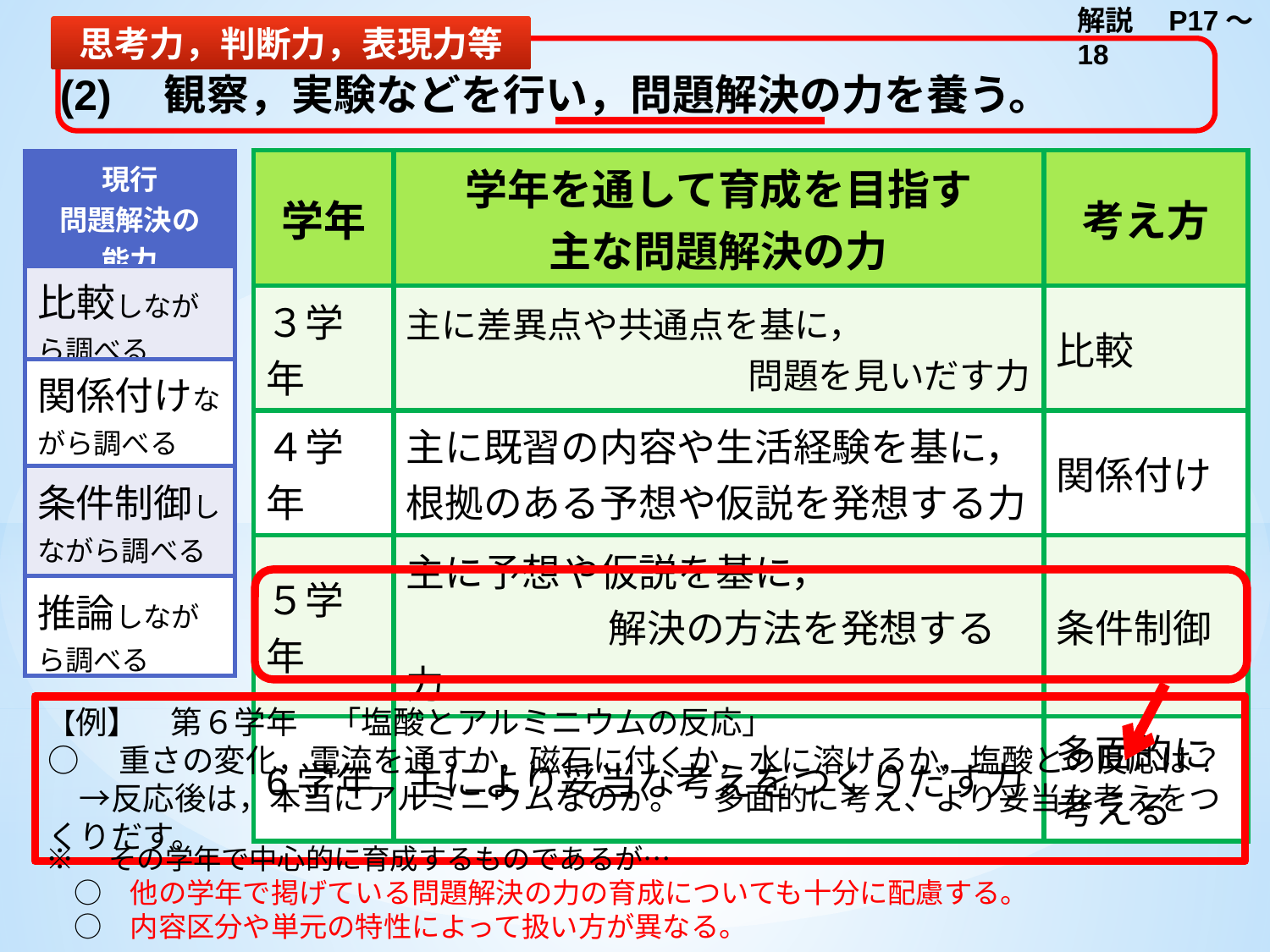

(2)　観察，実験などを行い，問題解決の力を養う。
解説　P17～18
思考力，判断力，表現力等

| 学年 | 学年を通して育成を目指す 主な問題解決の力 | 考え方 |
| --- | --- | --- |
| ３学年 | 主に差異点や共通点を基に， 　　　　　　　　　 問題を見いだす力 | 比較 |
| ４学年 | 主に既習の内容や生活経験を基に， 根拠のある予想や仮説を発想する力 | 関係付け |
| ５学年 | 主に予想や仮説を基に， 　　　　　 解決の方法を発想する力 | 条件制御 |
| 6学年 | 主により妥当な考えをつくりだす力 | 多面的に 考える |
| 現行 問題解決の 能力 |
| --- |
| 比較しながら調べる |
| 関係付けながら調べる |
| 条件制御しながら調べる |
| 推論しながら調べる |

【例】　第６学年　「塩酸とアルミニウムの反応」
○　重さの変化，電流を通すか，磁石に付くか，水に溶けるか，塩酸との反応は？
　→反応後は，本当にアルミニウムなのか。　多面的に考え、より妥当な考えをつくりだす。
※　その学年で中心的に育成するものであるが…
　○　他の学年で掲げている問題解決の力の育成についても十分に配慮する。
　○　内容区分や単元の特性によって扱い方が異なる。